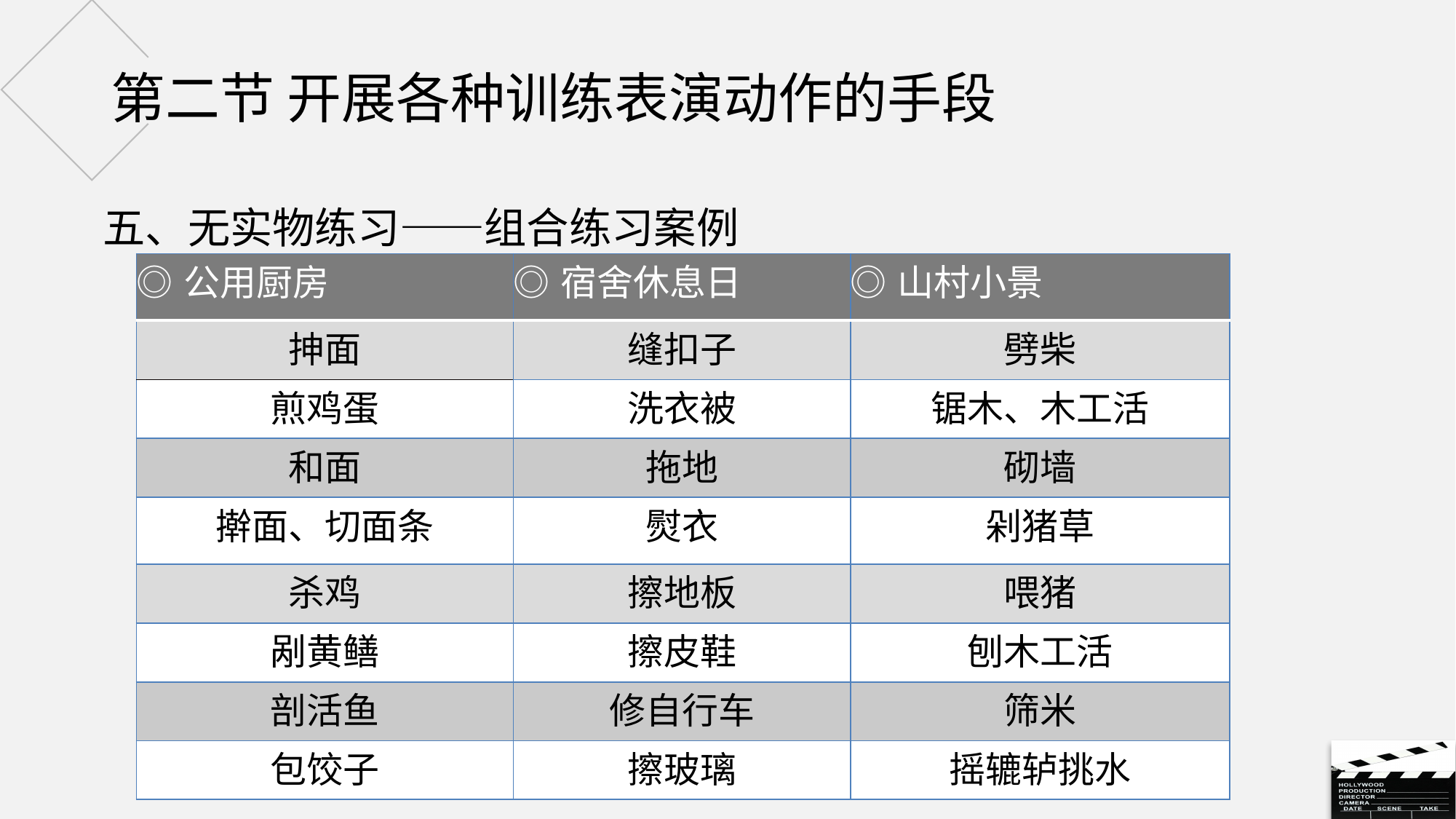

# 第二节 开展各种训练表演动作的手段
五、无实物练习——组合练习案例

| ◎公用厨房 | ◎宿舍休息日 | ◎山村小景 |
| --- | --- | --- |
| 抻面 | 缝扣子 | 劈柴 |
| 煎鸡蛋 | 洗衣被 | 锯木、木工活 |
| 和面 | 拖地 | 砌墙 |
| 擀面、切面条 | 熨衣 | 剁猪草 |
| 杀鸡 | 擦地板 | 喂猪 |
| 剐黄鳝 | 擦皮鞋 | 刨木工活 |
| 剖活鱼 | 修自行车 | 筛米 |
| 包饺子 | 擦玻璃 | 摇辘轳挑水 |